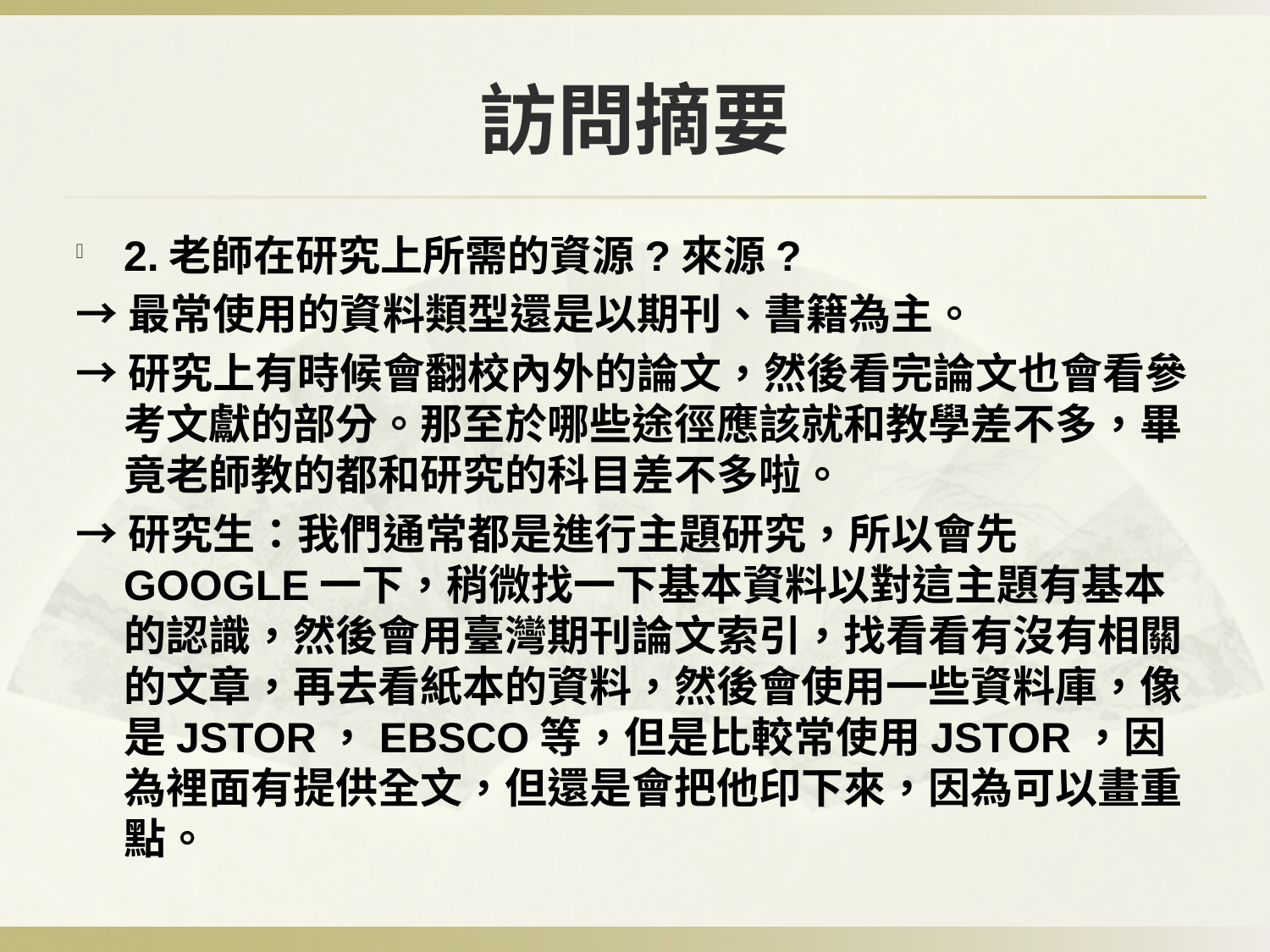

# 訪問摘要
2.老師在研究上所需的資源?來源?
→最常使用的資料類型還是以期刊、書籍為主。
→研究上有時候會翻校內外的論文，然後看完論文也會看參考文獻的部分。那至於哪些途徑應該就和教學差不多，畢竟老師教的都和研究的科目差不多啦。
→研究生：我們通常都是進行主題研究，所以會先GOOGLE一下，稍微找一下基本資料以對這主題有基本的認識，然後會用臺灣期刊論文索引，找看看有沒有相關的文章，再去看紙本的資料，然後會使用一些資料庫，像是JSTOR，EBSCO等，但是比較常使用JSTOR，因為裡面有提供全文，但還是會把他印下來，因為可以畫重點。